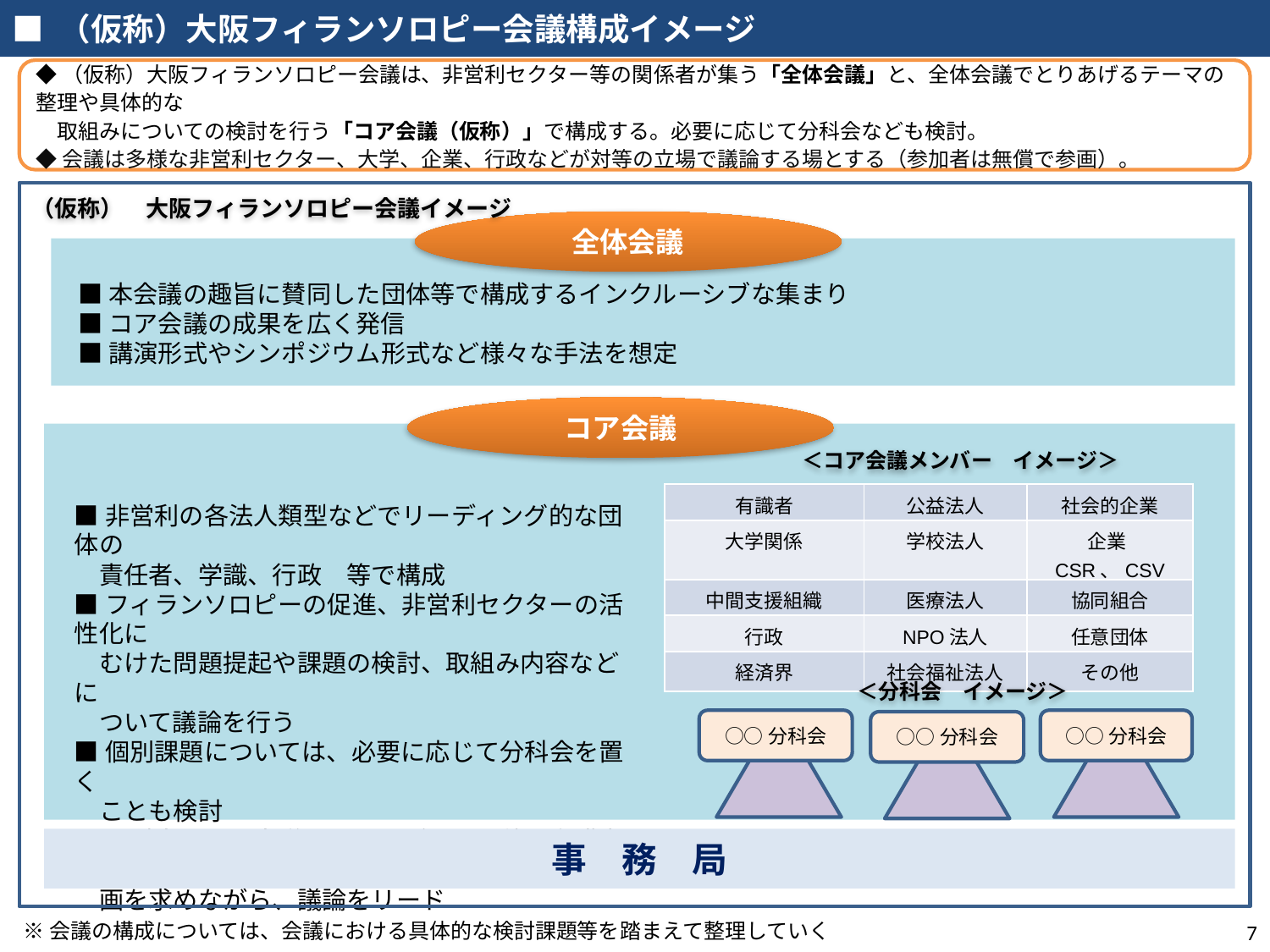

■ （仮称）大阪フィランソロピー会議構成イメージ
◆（仮称）大阪フィランソロピー会議は、非営利セクター等の関係者が集う「全体会議」と、全体会議でとりあげるテーマの整理や具体的な
　取組みについての検討を行う「コア会議（仮称）」で構成する。必要に応じて分科会なども検討。
◆会議は多様な非営利セクター、大学、企業、行政などが対等の立場で議論する場とする（参加者は無償で参画）。
（仮称）　大阪フィランソロピー会議イメージ

全体会議

■本会議の趣旨に賛同した団体等で構成するインクルーシブな集まり
■コア会議の成果を広く発信
■講演形式やシンポジウム形式など様々な手法を想定
コア会議

＜コア会議メンバー　イメージ＞
| 有識者 | 公益法人 | 社会的企業 |
| --- | --- | --- |
| 大学関係 | 学校法人 | 企業CSR、CSV |
| 中間支援組織 | 医療法人 | 協同組合 |
| 行政 | NPO法人 | 任意団体 |
| 経済界 | 社会福祉法人 | その他 |
■非営利の各法人類型などでリーディング的な団体の
　責任者、学識、行政　等で構成
■フィランソロピーの促進、非営利セクターの活性化に
　むけた問題提起や課題の検討、取組み内容などに
　ついて議論を行う
■個別課題については、必要に応じて分科会を置く
　ことも検討
■分科会はコア会議メンバーが、その他の有識者等の参
　画を求めながら、議論をリード
＜分科会　イメージ＞
○○分科会

○○分科会

○○分科会

事　務　局
※会議の構成については、会議における具体的な検討課題等を踏まえて整理していく
7